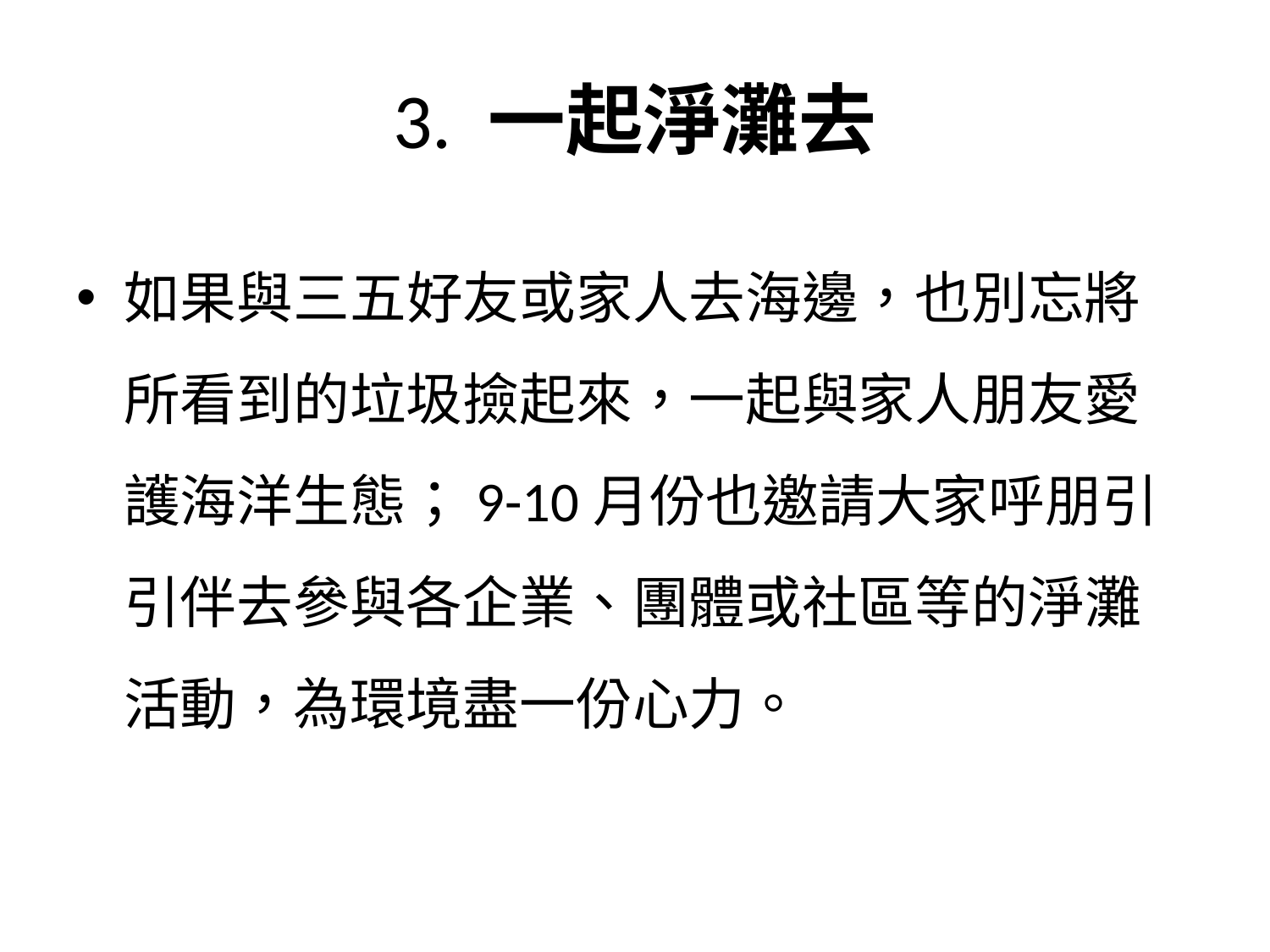

# 3. 一起淨灘去
如果與三五好友或家人去海邊，也別忘將所看到的垃圾撿起來，一起與家人朋友愛護海洋生態；9-10月份也邀請大家呼朋引引伴去參與各企業、團體或社區等的淨灘活動，為環境盡一份心力。